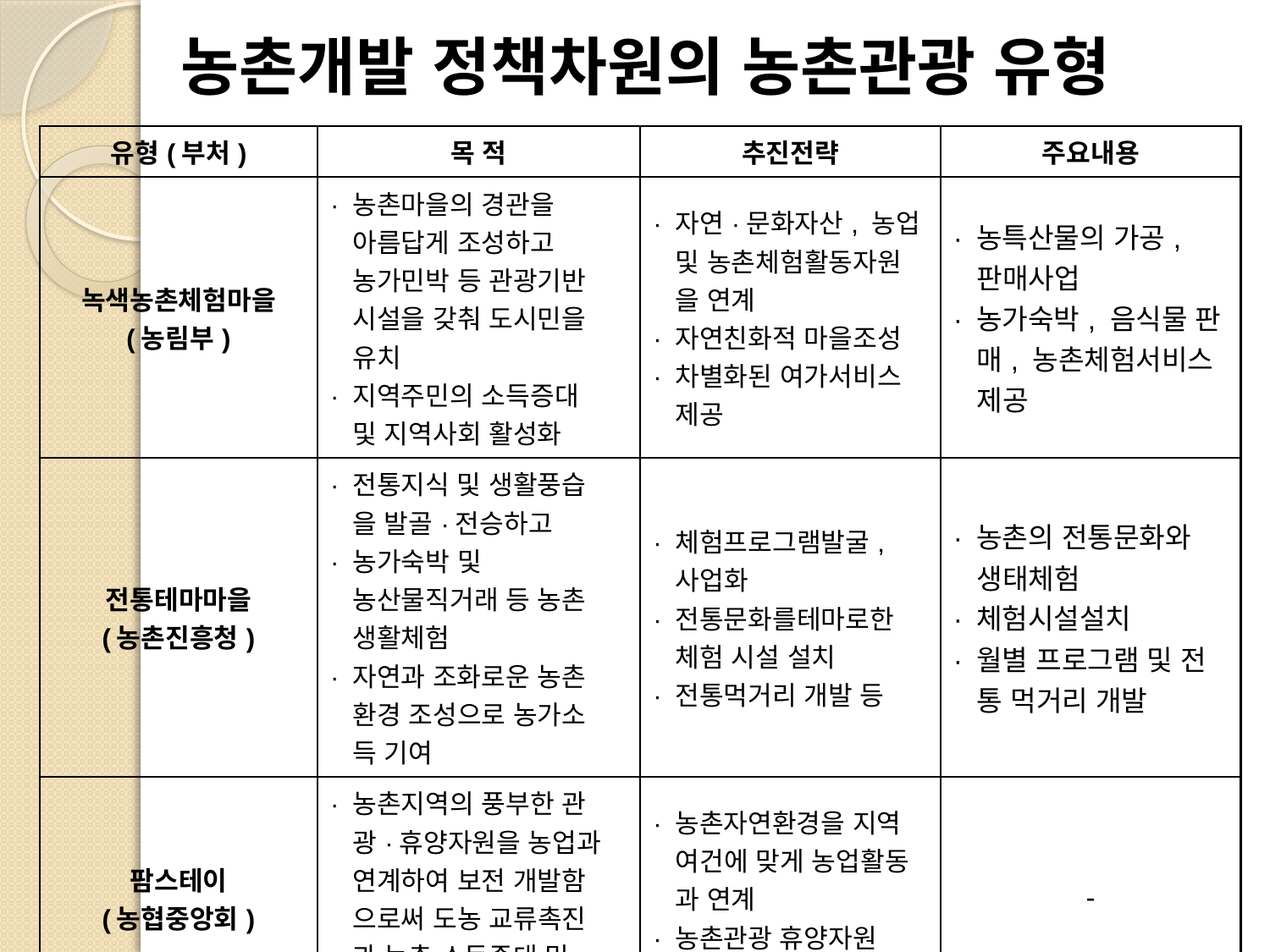

# 농촌개발 정책차원의 농촌관광 유형
| 유형(부처) | 목 적 | 추진전략 | 주요내용 |
| --- | --- | --- | --- |
| 녹색농촌체험마을 (농림부) | · 농촌마을의 경관을 아름답게 조성하고 농가민박 등 관광기반 시설을 갖춰 도시민을 유치 · 지역주민의 소득증대 및 지역사회 활성화 | · 자연·문화자산, 농업 및 농촌체험활동자원 을 연계 · 자연친화적 마을조성 · 차별화된 여가서비스 제공 | · 농특산물의 가공, 판매사업 · 농가숙박, 음식물 판 매, 농촌체험서비스 제공 |
| 전통테마마을 (농촌진흥청) | · 전통지식 및 생활풍습 을 발골·전승하고 · 농가숙박 및 농산물직거래 등 농촌 생활체험 · 자연과 조화로운 농촌 환경 조성으로 농가소 득 기여 | · 체험프로그램발굴, 사업화 · 전통문화를테마로한 체험 시설 설치 · 전통먹거리 개발 등 | · 농촌의 전통문화와 생태체험 · 체험시설설치 · 월별 프로그램 및 전 통 먹거리 개발 |
| 팜스테이 (농협중앙회) | · 농촌지역의 풍부한 관 광·휴양자원을 농업과 연계하여 보전 개발함 으로써 도농 교류촉진 과 농촌 소득증대 및 지역활성화 | · 농촌자연환경을 지역 여건에 맞게 농업활동 과 연계 · 농촌관광 휴양자원 개발과 운영 | - |